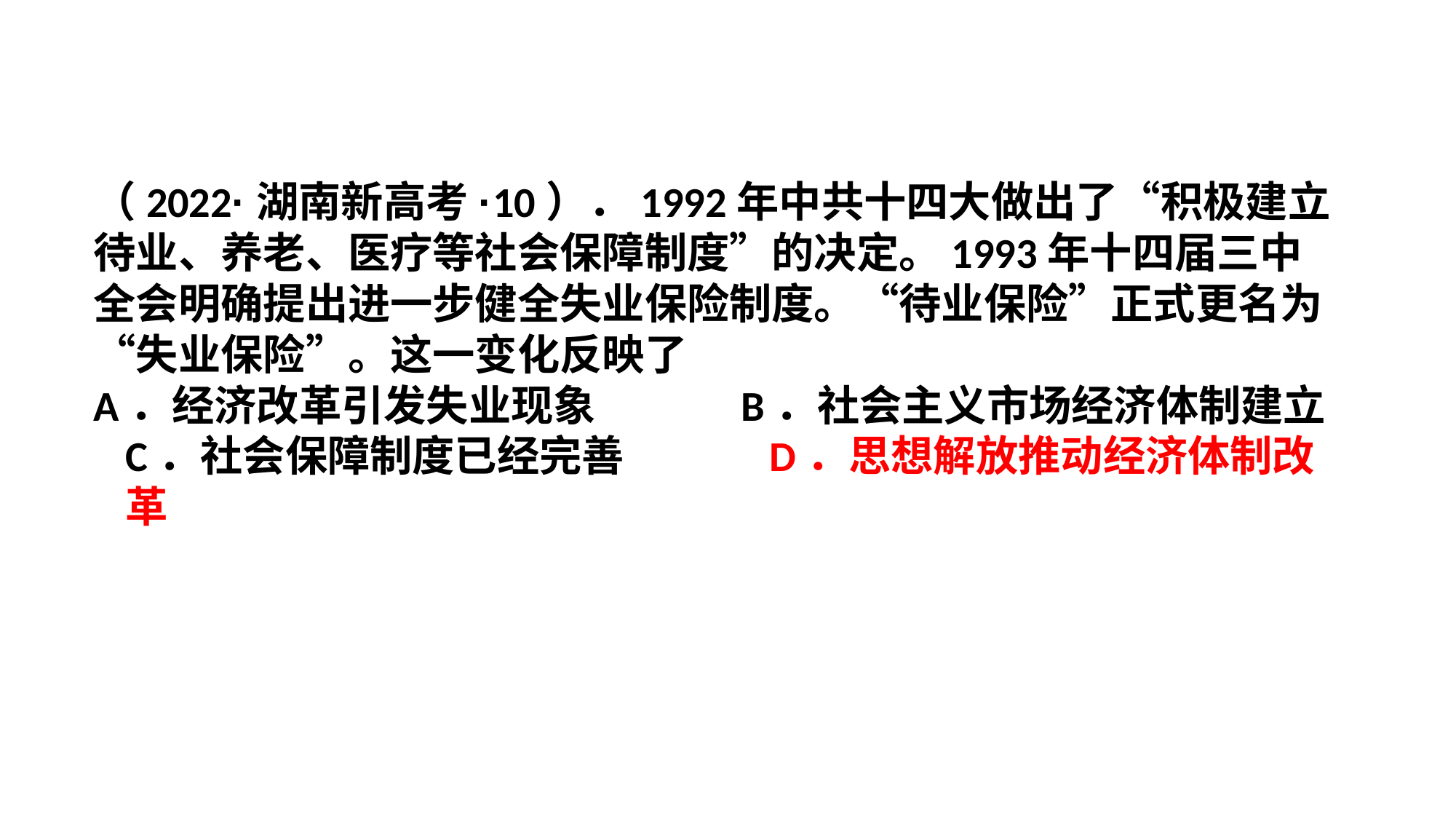

（2022·湖南新高考·10）．1992年中共十四大做出了“积极建立待业、养老、医疗等社会保障制度”的决定。1993年十四届三中全会明确提出进一步健全失业保险制度。“待业保险”正式更名为“失业保险”。这一变化反映了A．经济改革引发失业现象              B．社会主义市场经济体制建立  C．社会保障制度已经完善              D．思想解放推动经济体制改革